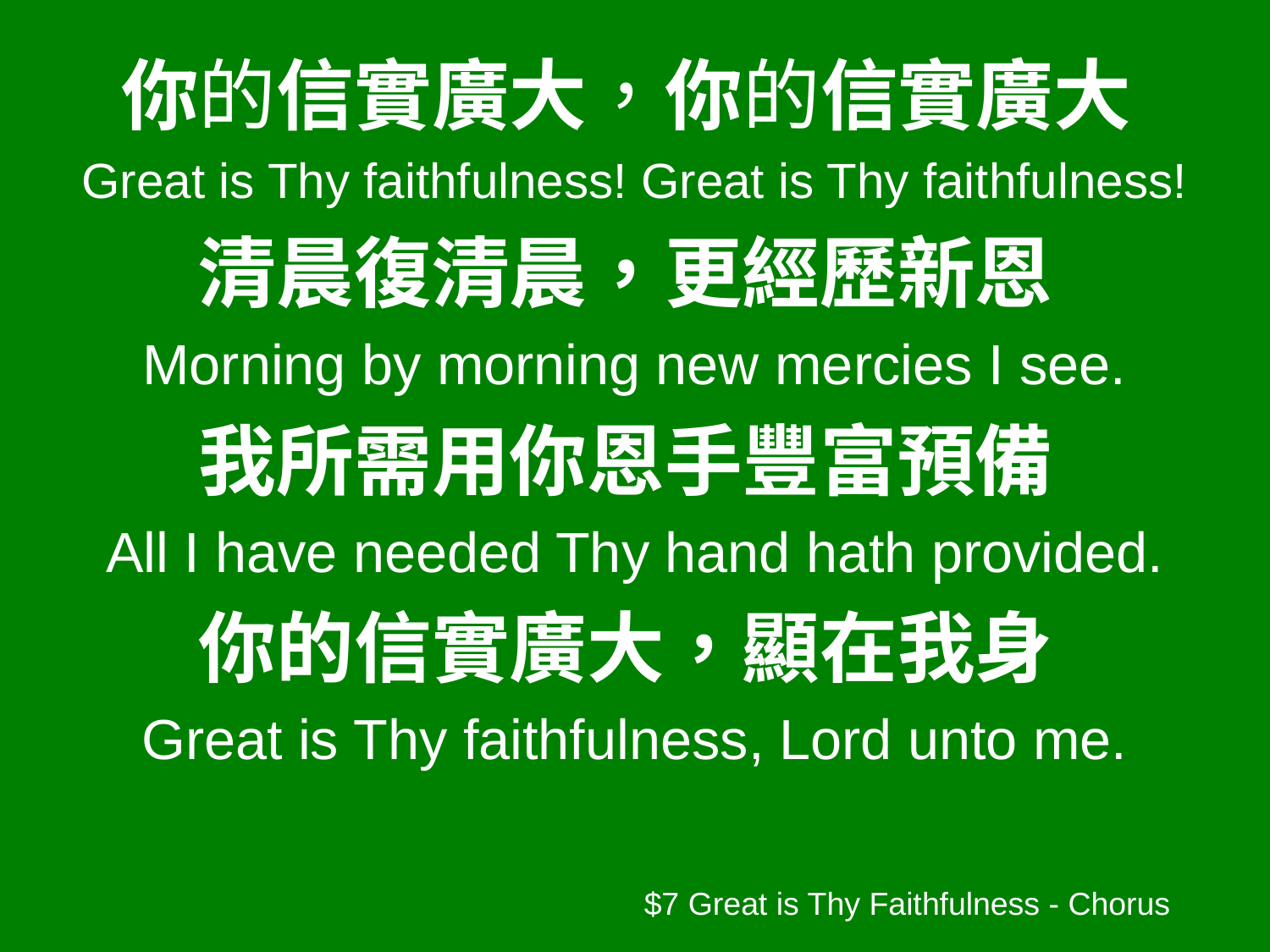

你的信實廣大，你的信實廣大
Great is Thy faithfulness! Great is Thy faithfulness!
清晨復清晨，更經歷新恩
Morning by morning new mercies I see.
我所需用你恩手豐富預備
All I have needed Thy hand hath provided.
你的信實廣大，顯在我身
Great is Thy faithfulness, Lord unto me.

$7 Great is Thy Faithfulness - Chorus